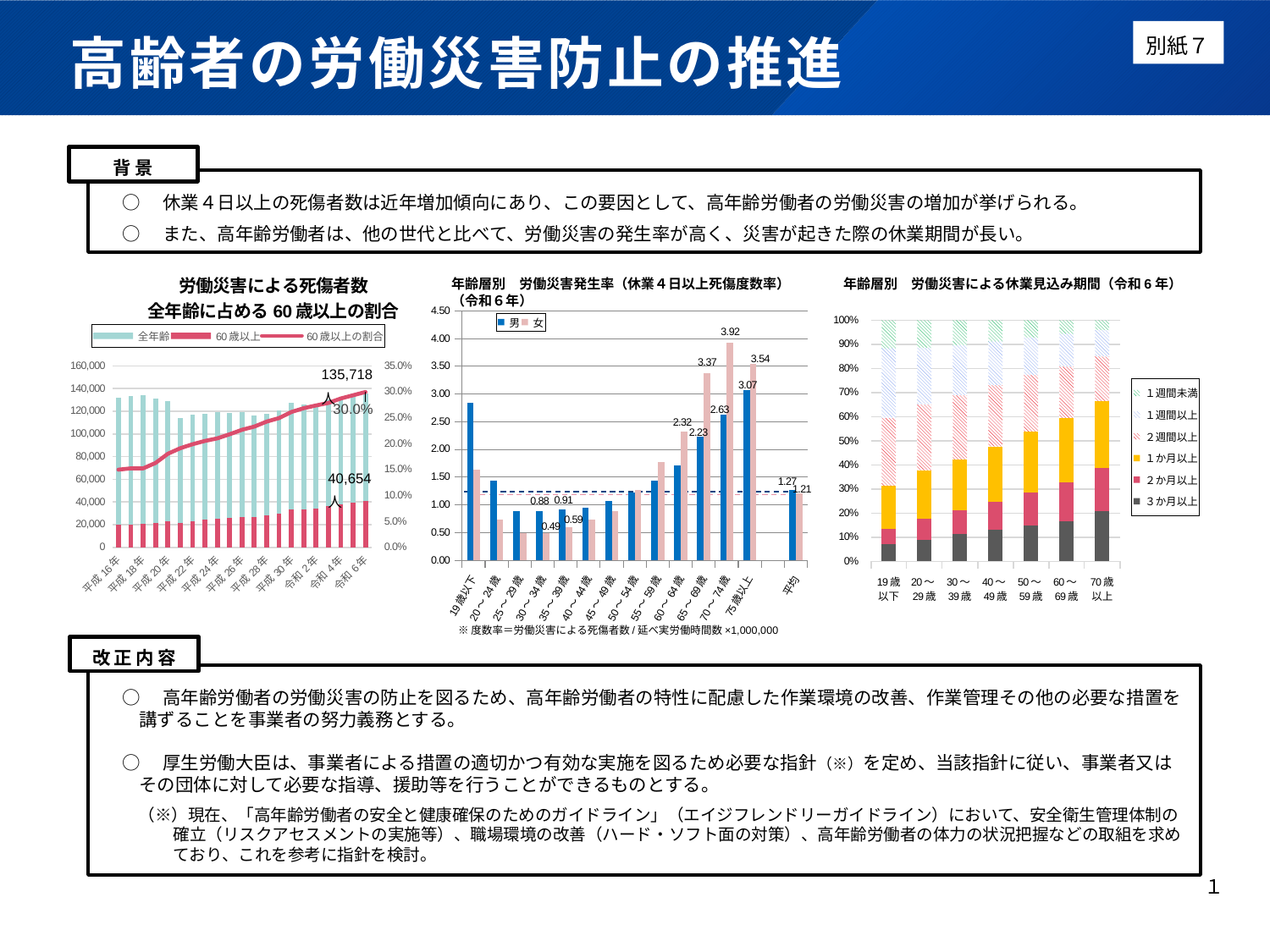

# 高齢者の労働災害防止の推進
別紙７
背景
○　休業４日以上の死傷者数は近年増加傾向にあり、この要因として、高年齢労働者の労働災害の増加が挙げられる。
○　また、高年齢労働者は、他の世代と比べて、労働災害の発生率が高く、災害が起きた際の休業期間が長い。

### Chart: 労働災害による死傷者数
全年齢に占める60歳以上の割合

| Category | 全年齢 | 60歳以上 | 60歳以上の割合 |
|---|---|---|---|
| 平成16年 | 132248.0 | 19809.0 | 0.14978676426108523 |
| 平成17年 | 133050.0 | 20260.0 | 0.15227358136039082 |
| 平成18年 | 134298.0 | 20457.0 | 0.15232542554617343 |
| 平成19年 | 131478.0 | 21396.0 | 0.1627344498699402 |
| 平成20年 | 129026.0 | 23284.0 | 0.18045975229798644 |
| 平成21年 | 114152.0 | 21818.0 | 0.19113112341439484 |
| 平成22年 | 116733.0 | 23225.0 | 0.19895830656284 |
| 平成23年 | 117958.0 | 24215.0 | 0.20528493192492242 |
| 平成24年 | 119576.0 | 25138.0 | 0.21022613233424767 |
| 平成25年 | 118157.0 | 25768.0 | 0.2180827204482172 |
| 平成26年 | 119535.0 | 27102.0 | 0.22672857322123227 |
| 平成27年 | 116311.0 | 27097.0 | 0.2329702263758372 |
| 平成28年 | 117910.0 | 28605.0 | 0.2426002883555254 |
| 平成29年 | 120460.0 | 30027.0 | 0.24926946704300182 |
| 平成30年 | 127329.0 | 33246.0 | 0.2611031265461914 |
| 平成31/令和1年 | 125611.0 | 33715.0 | 0.2684080215904658 |
| 令和2年 | 125115.0 | 34243.0 | 0.27369220317308074 |
| 令和3年 | 130586.0 | 36370.0 | 0.27851377636193775 |
| 令和4年 | 132355.0 | 37988.0 | 0.28701597975142606 |
| 令和5年 | 135371.0 | 39702.0 | 0.29328290401932466 |
| 令和6年 | 135718.0 | 40654.0 | 0.29954759132907943 |
年齢層別　労働災害による休業見込み期間（令和6年）
年齢層別　労働災害発生率（休業４日以上死傷度数率）（令和６年）

### Chart

| Category | ３か月以上 | ２か月以上 | １か月以上 | ２週間以上 | １週間以上 | １週間未満 |
|---|---|---|---|---|---|---|
| 19歳以下 | 175.0 | 158.0 | 439.0 | 699.0 | 710.0 | 285.0 |
| 20～29歳 | 1481.0 | 1373.0 | 3303.0 | 4437.0 | 3834.0 | 1842.0 |
| 30～39歳 | 1836.0 | 1577.0 | 3427.0 | 4300.0 | 3361.0 | 1659.0 |
| 40～49歳 | 3118.0 | 2767.0 | 5492.0 | 6050.0 | 4337.0 | 2086.0 |
| 50～59歳 | 5370.0 | 5025.0 | 9149.0 | 8547.0 | 5638.0 | 2589.0 |
| 60～69歳 | 4672.0 | 4532.0 | 7552.0 | 5988.0 | 3828.0 | 1580.0 |
| 70歳以上 | 2623.0 | 2237.0 | 3451.0 | 2318.0 | 1370.0 | 503.0 |

### Chart

| Category | 男 | 女 |
|---|---|---|
| 19歳以下 | 2.85 | 1.63 |
| 20～24歳 | 1.43 | 0.73 |
| 25～29歳 | 0.89 | 0.4888896664470065 |
| 30～34歳 | 0.88 | 0.48707738956188873 |
| 35～39歳 | 0.9137771556578892 | 0.5901776736792698 |
| 40～44歳 | 0.9474972522995738 | 0.7320535945310479 |
| 45～49歳 | 1.0744763793000045 | 0.88 |
| 50～54歳 | 1.2227374377216798 | 1.27 |
| 55～59歳 | 1.43 | 1.7678061325396444 |
| 60～64歳 | 1.71 | 2.3218747307659173 |
| 65～69歳 | 2.23 | 3.37 |
| 70～74歳 | 2.63 | 3.92 |
| 75歳以上 | 3.07 | 3.54 |
|  | None | None |
| 平均 | 1.27 | 1.21 |
※度数率＝労働災害による死傷者数/延べ実労働時間数×1,000,000
改正内容
○　高年齢労働者の労働災害の防止を図るため、高年齢労働者の特性に配慮した作業環境の改善、作業管理その他の必要な措置を講ずることを事業者の努力義務とする。

○　厚生労働大臣は、事業者による措置の適切かつ有効な実施を図るため必要な指針（※）を定め、当該指針に従い、事業者又はその団体に対して必要な指導、援助等を行うことができるものとする。
　（※）現在、「高年齢労働者の安全と健康確保のためのガイドライン」（エイジフレンドリーガイドライン）において、安全衛生管理体制の確立（リスクアセスメントの実施等）、職場環境の改善（ハード・ソフト面の対策）、高年齢労働者の体力の状況把握などの取組を求めており、これを参考に指針を検討。
１